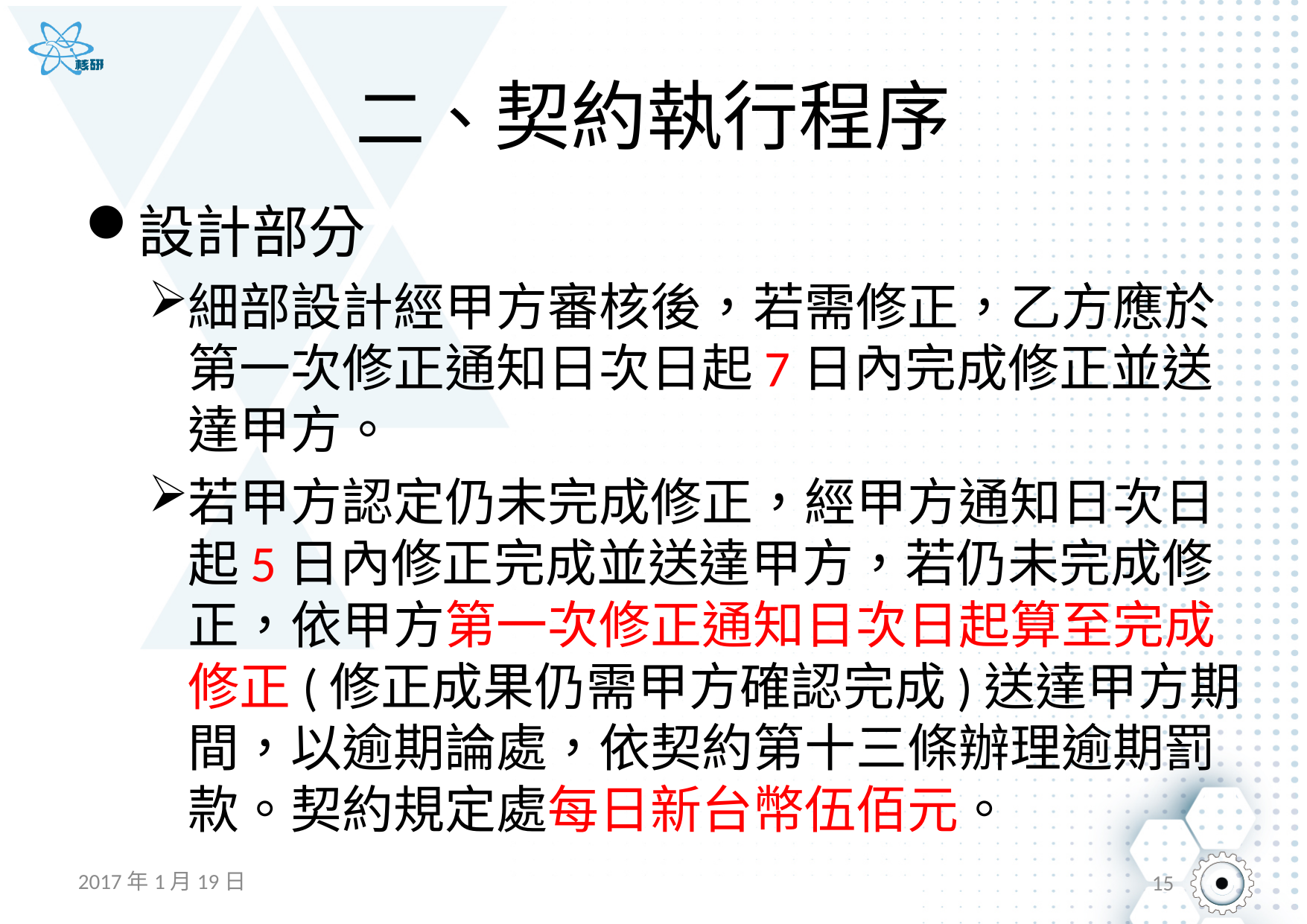

# 二、契約執行程序
設計部分
細部設計經甲方審核後，若需修正，乙方應於第一次修正通知日次日起7日內完成修正並送達甲方。
若甲方認定仍未完成修正，經甲方通知日次日起5日內修正完成並送達甲方，若仍未完成修正，依甲方第一次修正通知日次日起算至完成修正(修正成果仍需甲方確認完成)送達甲方期間，以逾期論處，依契約第十三條辦理逾期罰款。契約規定處每日新台幣伍佰元。
2017年1月19日
15